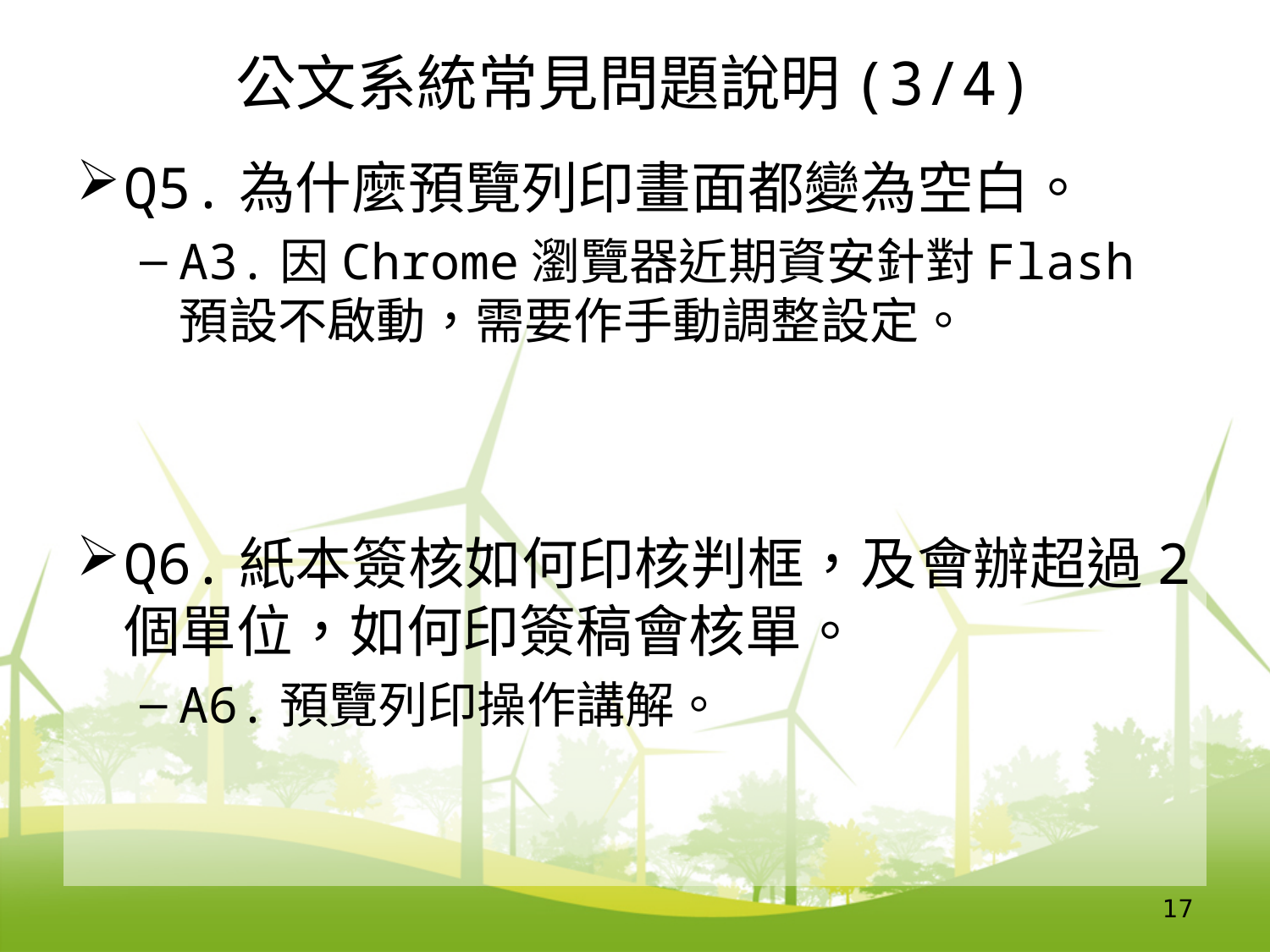

# 公文系統常見問題說明(3/4)
Q5.為什麼預覽列印畫面都變為空白。
A3.因Chrome瀏覽器近期資安針對Flash預設不啟動，需要作手動調整設定。

Q6.紙本簽核如何印核判框，及會辦超過2個單位，如何印簽稿會核單。
A6.預覽列印操作講解。
17